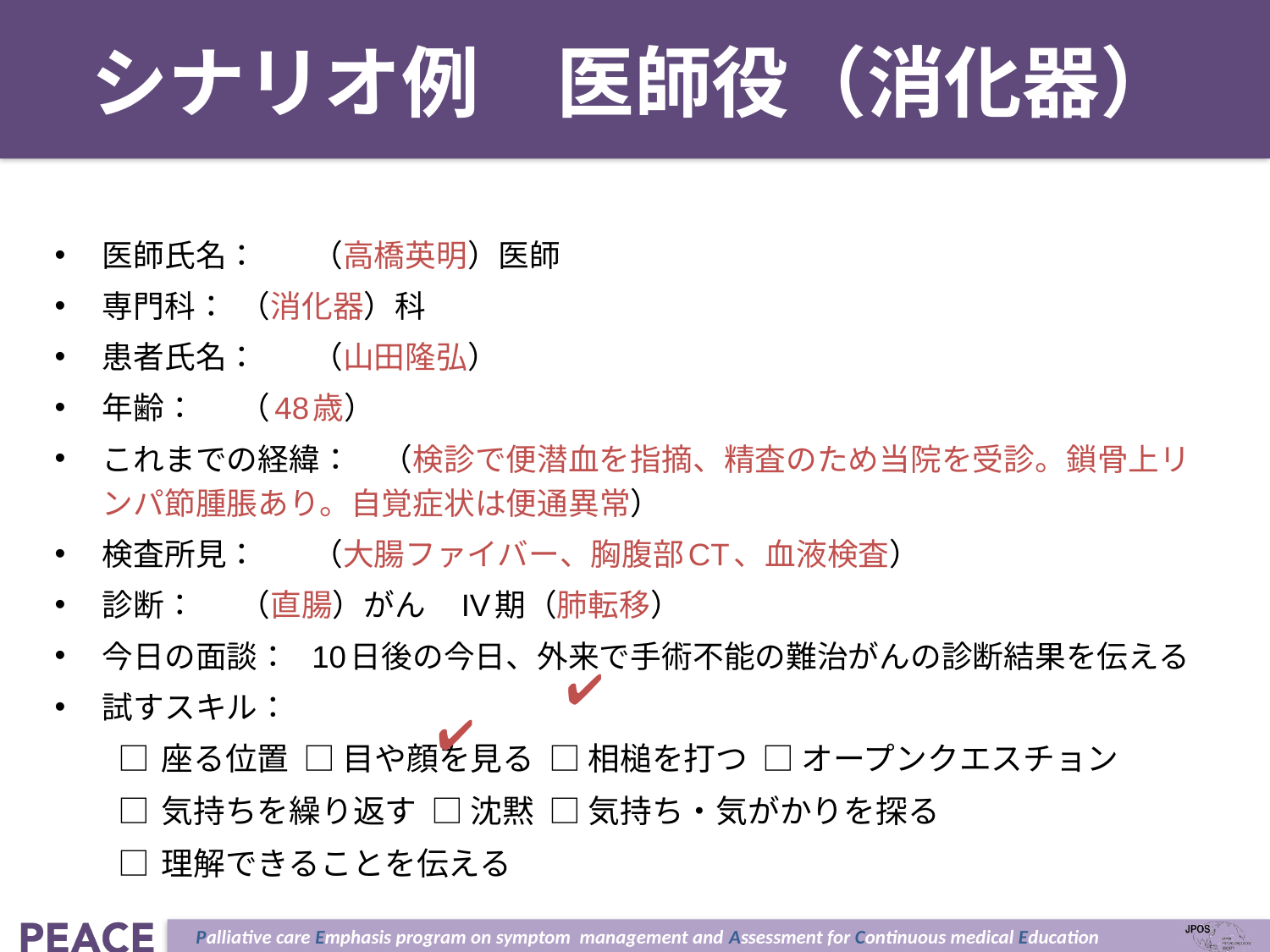

# シナリオ例　医師役（消化器）
医師氏名：	（高橋英明）医師
専門科：	（消化器）科
患者氏名：	（山田隆弘）
年齢：	（48歳）
これまでの経緯：	（検診で便潜血を指摘、精査のため当院を受診。鎖骨上リンパ節腫脹あり。自覚症状は便通異常）
検査所見：	（大腸ファイバー、胸腹部CT、血液検査）
診断：	（直腸）がん　IV期（肺転移）
今日の面談：	10日後の今日、外来で手術不能の難治がんの診断結果を伝える
試すスキル：
□ 座る位置  □ 目や顔を見る  □ 相槌を打つ  □ オープンクエスチョン
□ 気持ちを繰り返す  □ 沈黙  □ 気持ち・気がかりを探る
□ 理解できることを伝える

✔
✔